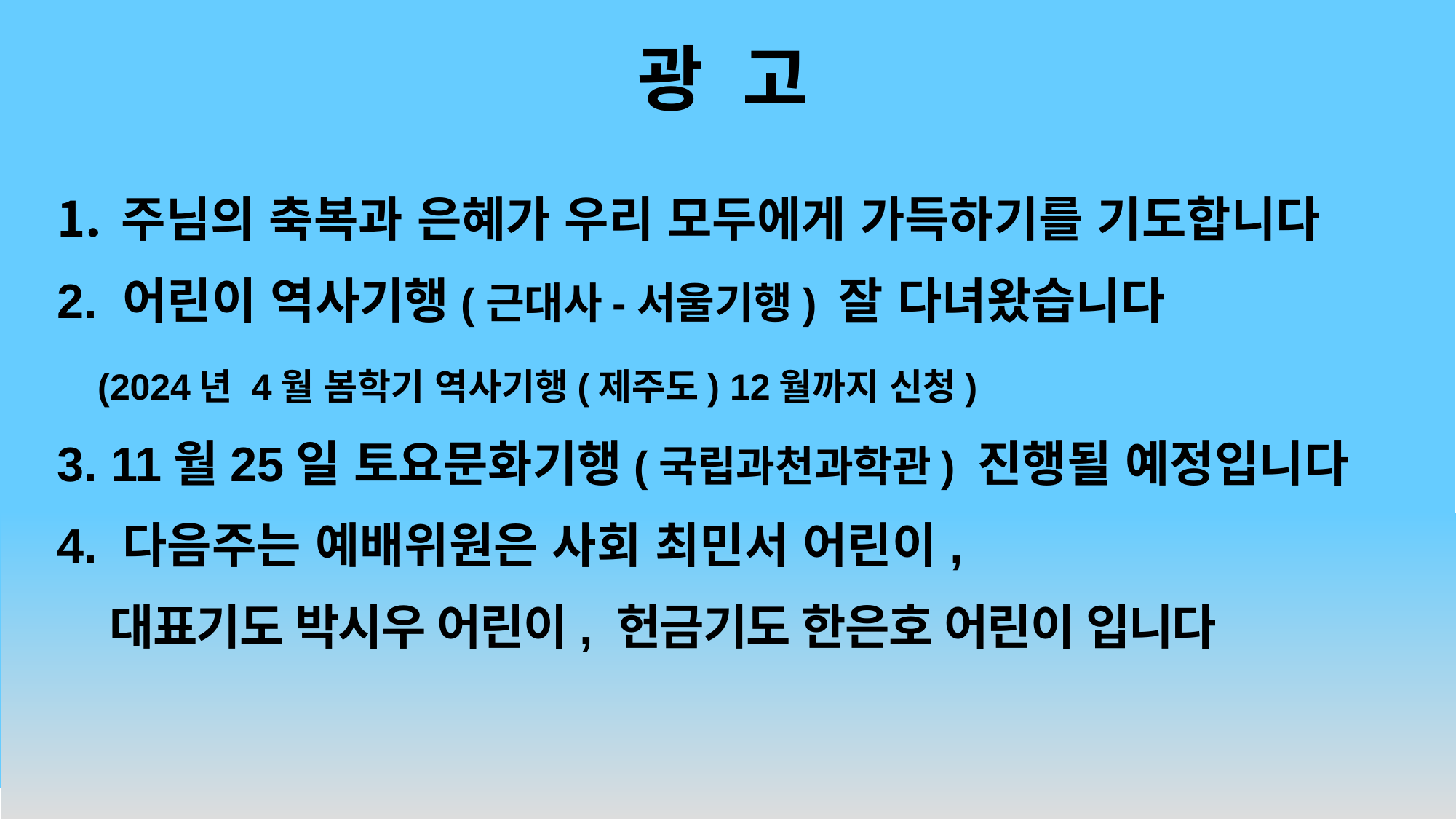

# 광  고
주님의 축복과 은혜가 우리 모두에게 가득하기를 기도합니다
2. 어린이 역사기행(근대사-서울기행) 잘 다녀왔습니다
   (2024년 4월 봄학기 역사기행(제주도) 12월까지 신청)
3. 11월25일 토요문화기행(국립과천과학관) 진행될 예정입니다
4. 다음주는 예배위원은 사회 최민서 어린이,
   대표기도 박시우 어린이, 헌금기도 한은호 어린이 입니다